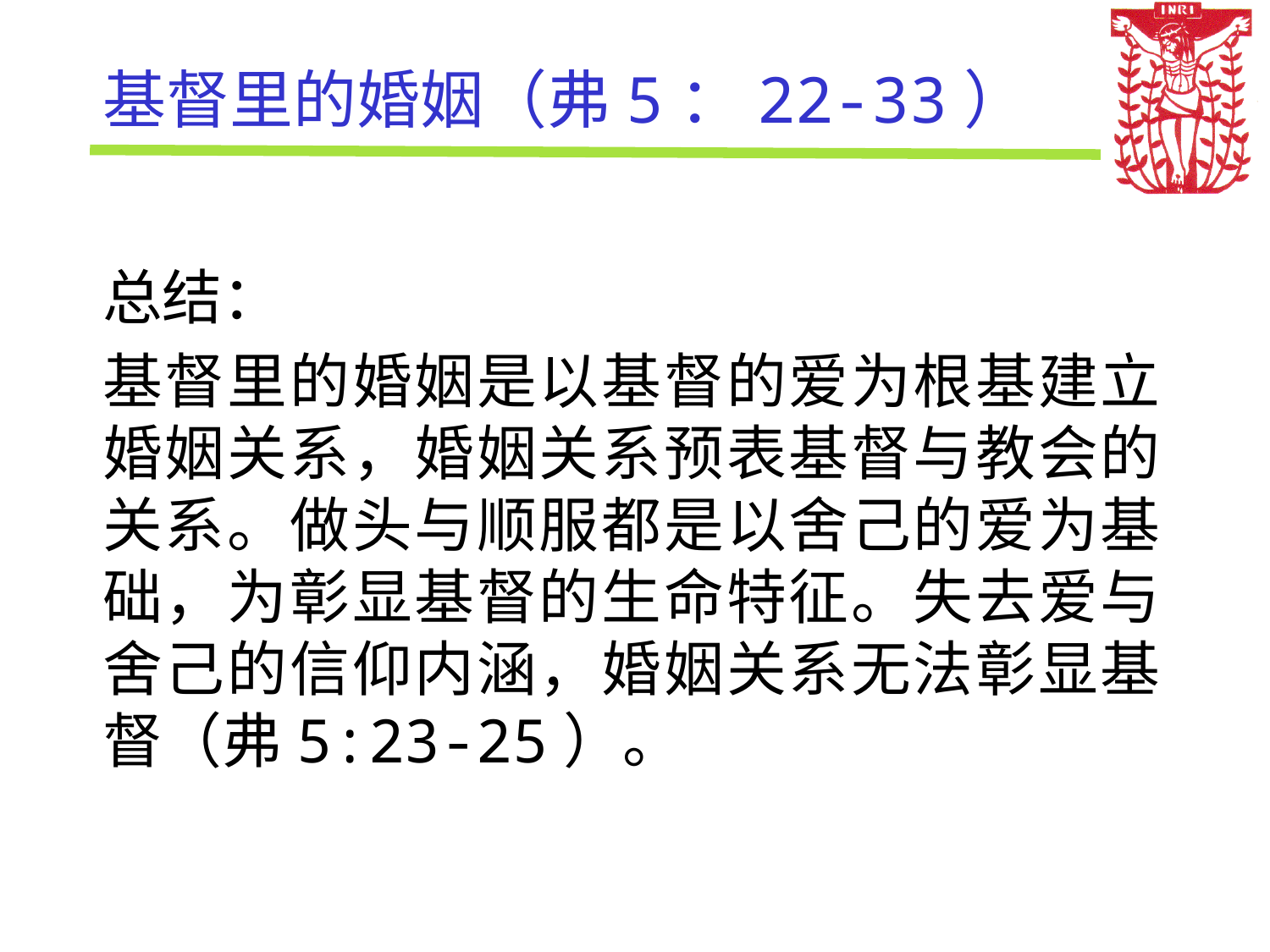

# 基督里的婚姻（弗5：22-33）

总结：
基督里的婚姻是以基督的爱为根基建立婚姻关系，婚姻关系预表基督与教会的关系。做头与顺服都是以舍己的爱为基础，为彰显基督的生命特征。失去爱与舍己的信仰内涵，婚姻关系无法彰显基督（弗5:23-25）。